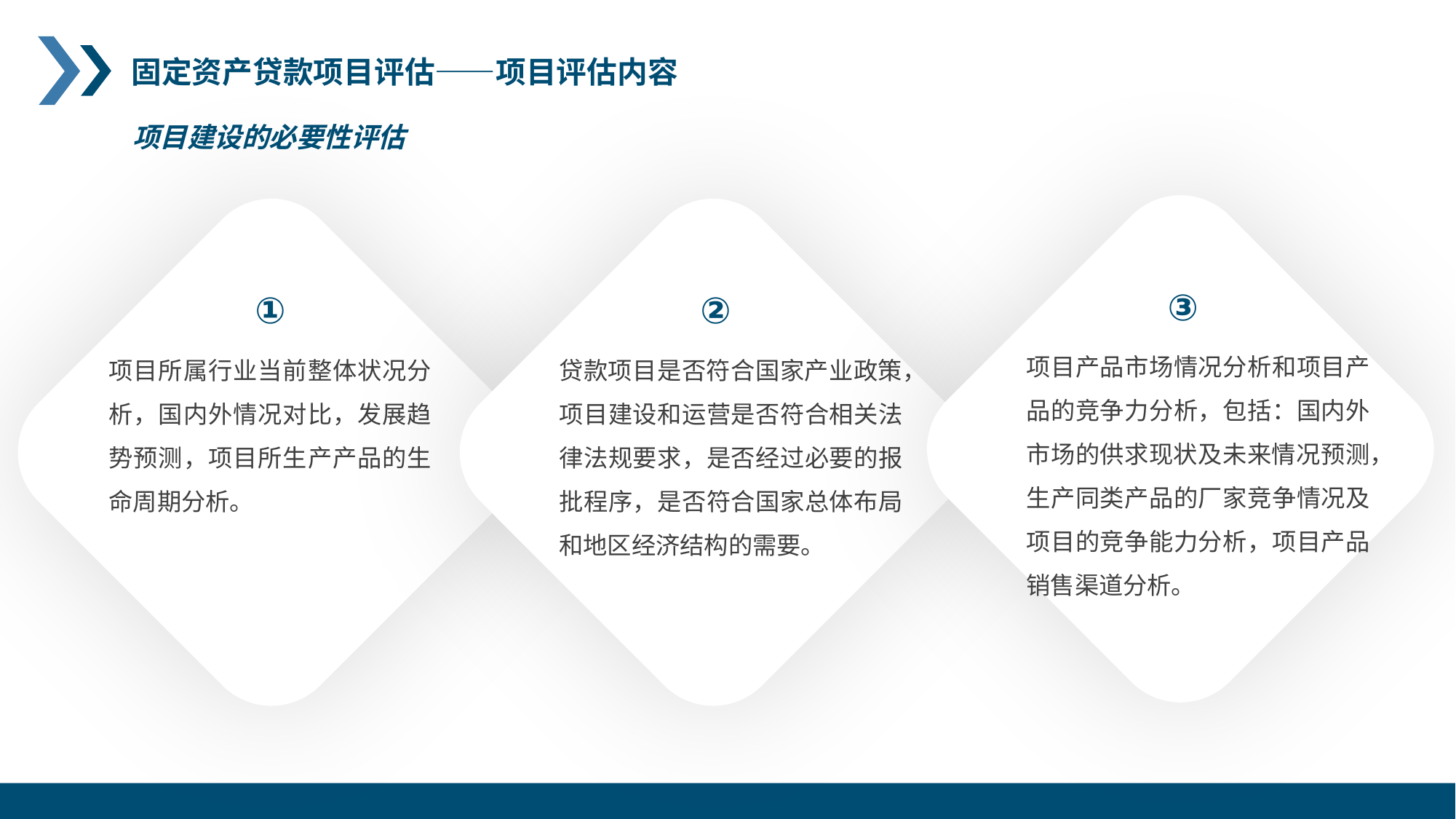

固定资产贷款项目评估——项目评估内容
项目建设的必要性评估

③
项目产品市场情况分析和项目产品的竞争力分析，包括：国内外市场的供求现状及未来情况预测，生产同类产品的厂家竞争情况及项目的竞争能力分析，项目产品销售渠道分析。

①
项目所属行业当前整体状况分析，国内外情况对比，发展趋势预测，项目所生产产品的生命周期分析。

②
贷款项目是否符合国家产业政策，项目建设和运营是否符合相关法律法规要求，是否经过必要的报批程序，是否符合国家总体布局和地区经济结构的需要。